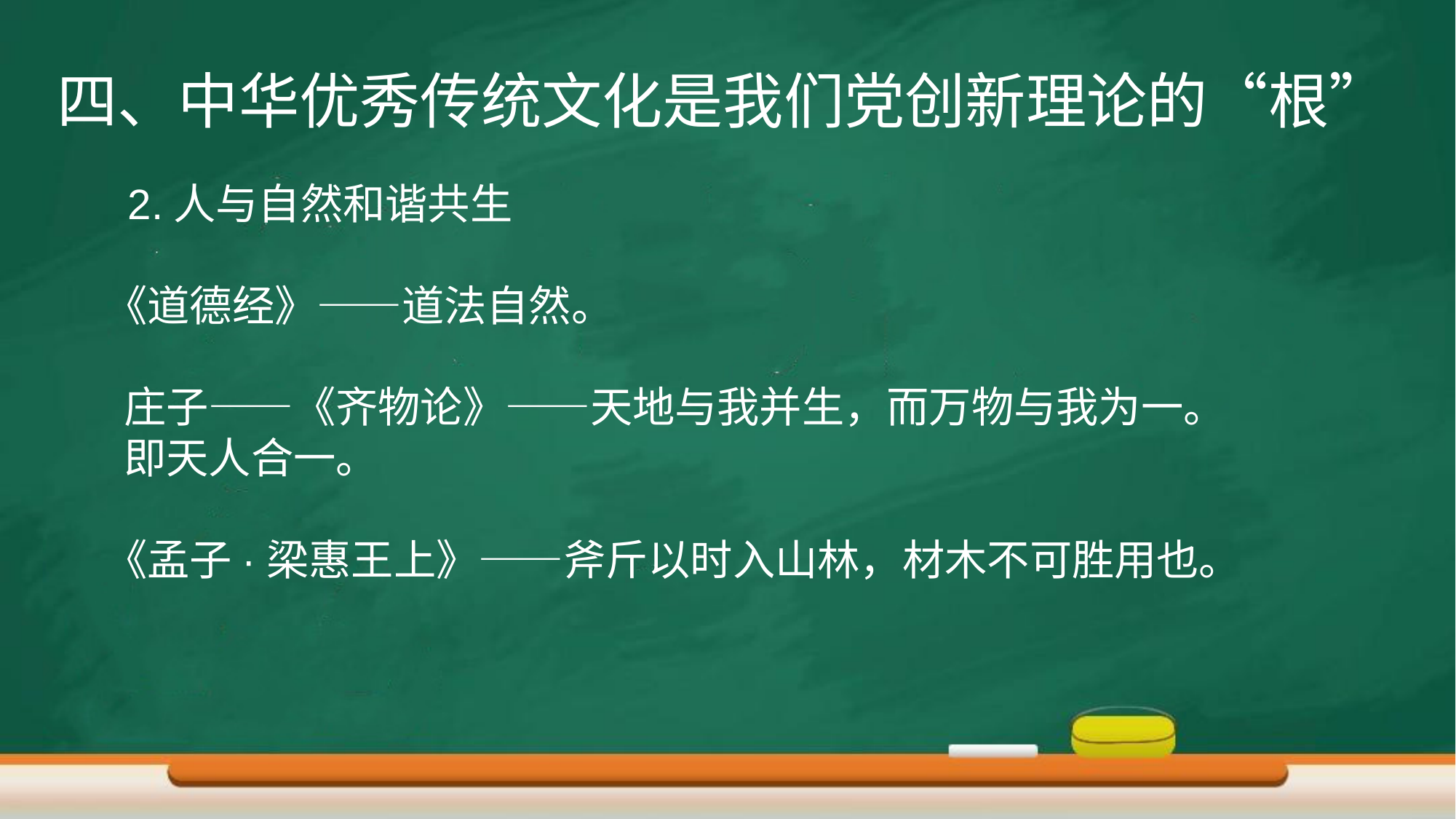

# 四、中华优秀传统文化是我们党创新理论的“根”
      2.人与自然和谐共生

    《道德经》——道法自然。

      庄子——《齐物论》——天地与我并生，而万物与我为一。
      即天人合一。

    《孟子·梁惠王上》——斧斤以时入山林，材木不可胜用也。